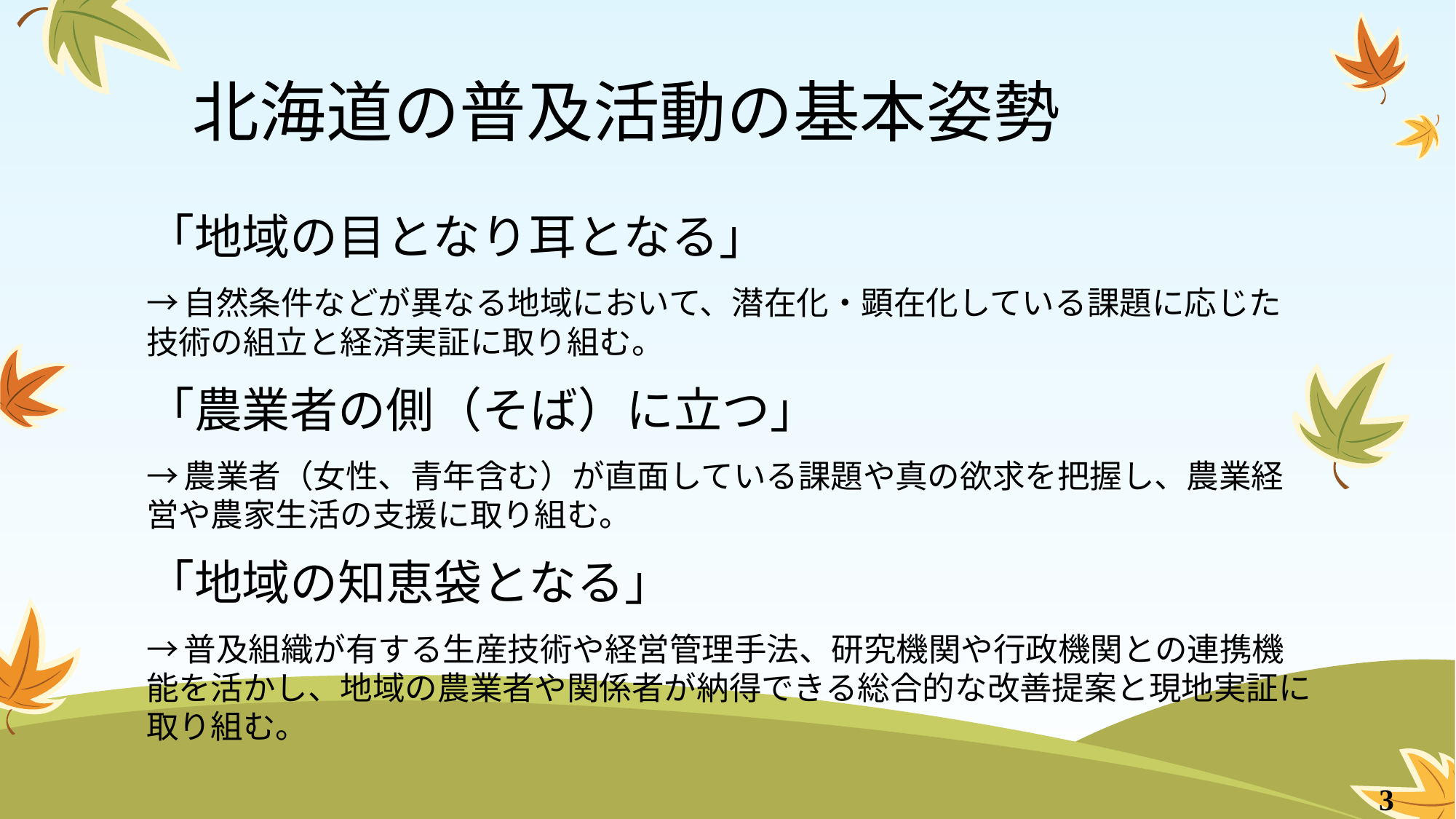

# 北海道の普及活動の基本姿勢
「地域の目となり耳となる」
→自然条件などが異なる地域において、潜在化・顕在化している課題に応じた技術の組立と経済実証に取り組む。
「農業者の側（そば）に立つ」
→農業者（女性、青年含む）が直面している課題や真の欲求を把握し、農業経営や農家生活の支援に取り組む。
「地域の知恵袋となる」
→普及組織が有する生産技術や経営管理手法、研究機関や行政機関との連携機能を活かし、地域の農業者や関係者が納得できる総合的な改善提案と現地実証に取り組む。

3